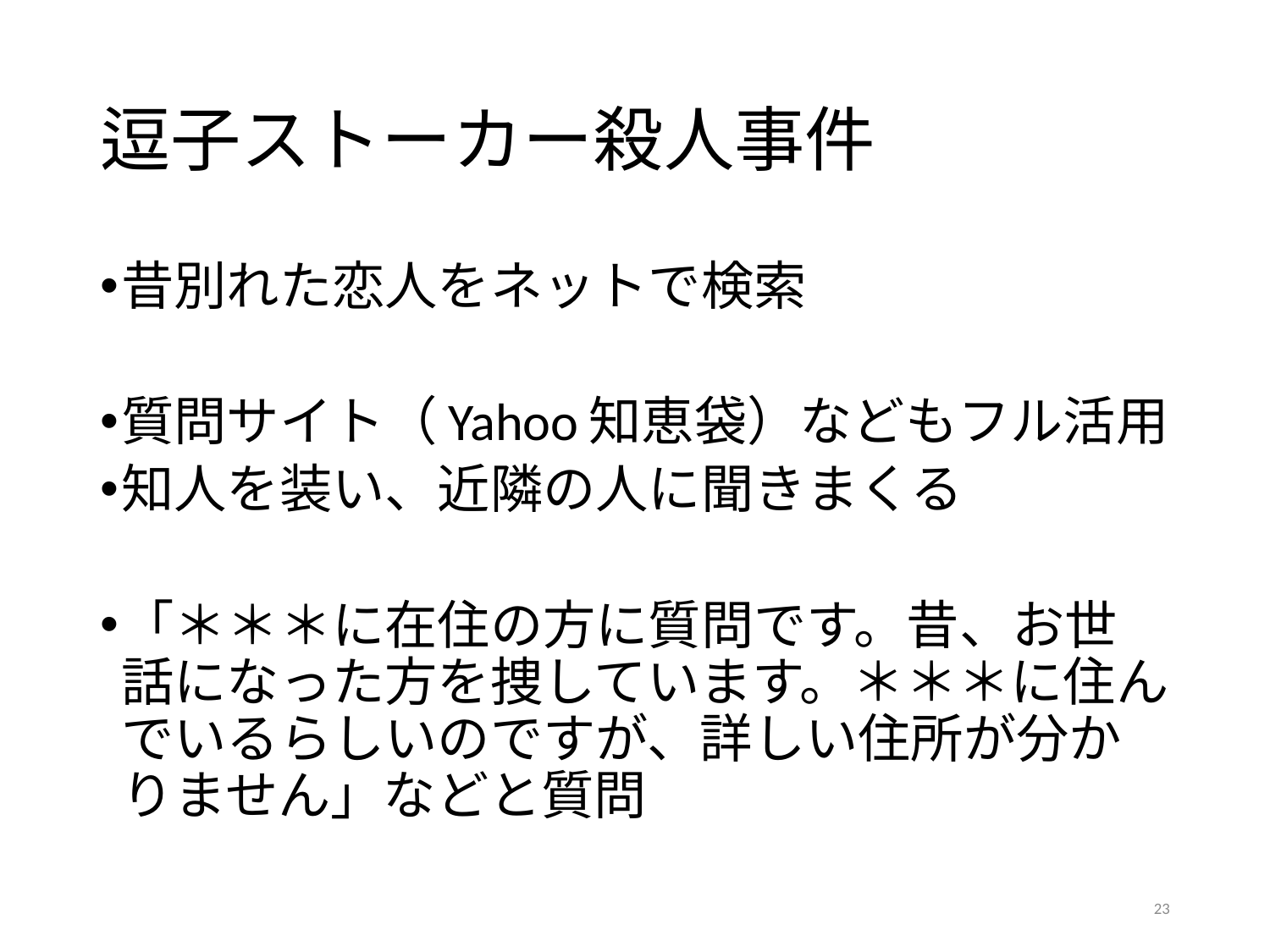

# 逗子ストーカー殺人事件
昔別れた恋人をネットで検索

質問サイト（Yahoo知恵袋）などもフル活用
知人を装い、近隣の人に聞きまくる

「＊＊＊に在住の方に質問です。昔、お世話になった方を捜しています。＊＊＊に住んでいるらしいのですが、詳しい住所が分かりません」などと質問

23